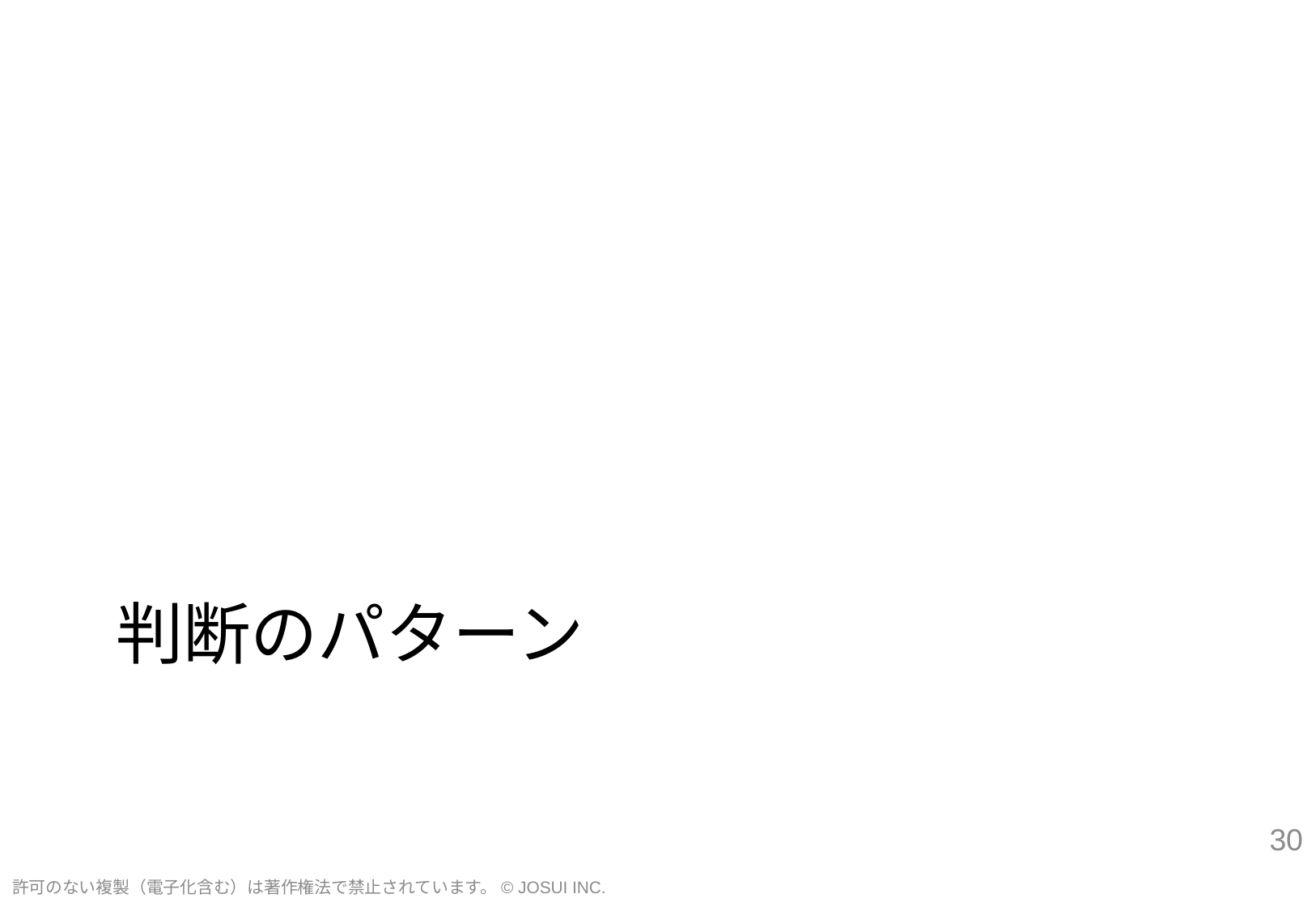

# 判断のパターン
30
許可のない複製（電子化含む）は著作権法で禁止されています。© JOSUI INC.